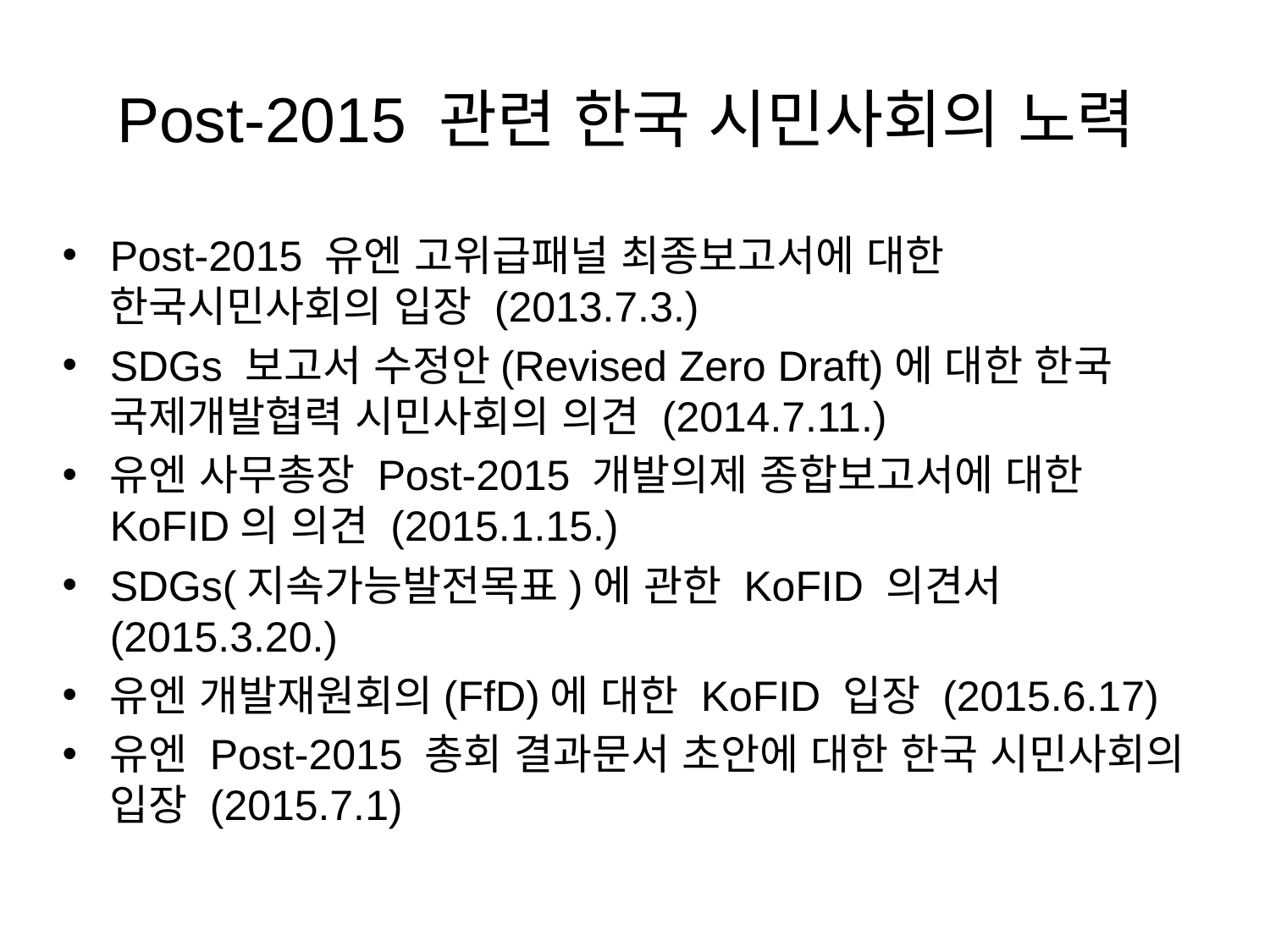

# Post-2015 관련 한국 시민사회의 노력
Post-2015 유엔 고위급패널 최종보고서에 대한 한국시민사회의 입장 (2013.7.3.)
SDGs 보고서 수정안(Revised Zero Draft)에 대한 한국 국제개발협력 시민사회의 의견 (2014.7.11.)
유엔 사무총장 Post-2015 개발의제 종합보고서에 대한 KoFID의 의견 (2015.1.15.)
SDGs(지속가능발전목표)에 관한 KoFID 의견서 (2015.3.20.)
유엔 개발재원회의(FfD)에 대한 KoFID 입장 (2015.6.17)
유엔 Post-2015 총회 결과문서 초안에 대한 한국 시민사회의 입장 (2015.7.1)